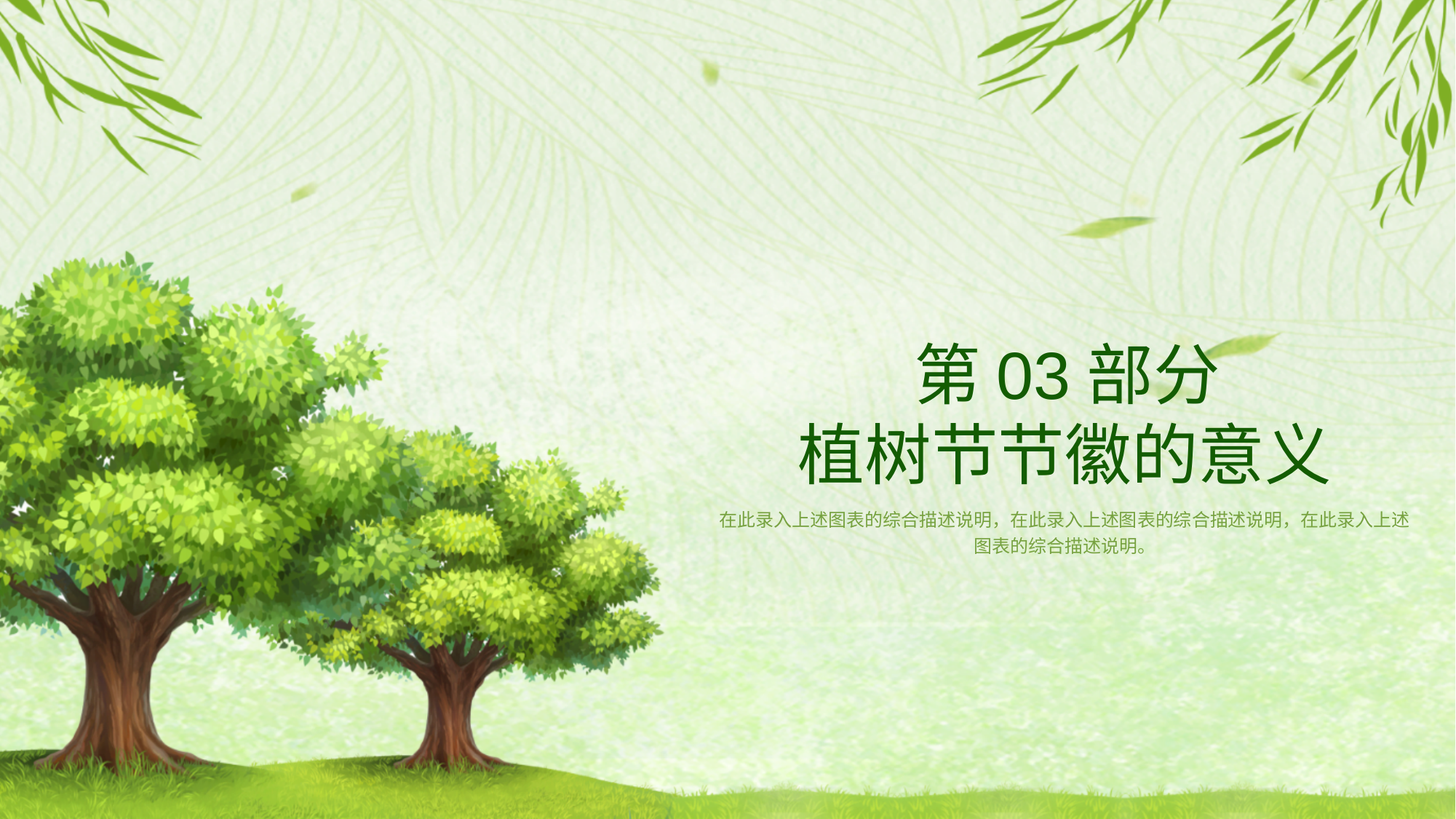

第03部分
植树节节徽的意义
在此录入上述图表的综合描述说明，在此录入上述图表的综合描述说明，在此录入上述图表的综合描述说明。